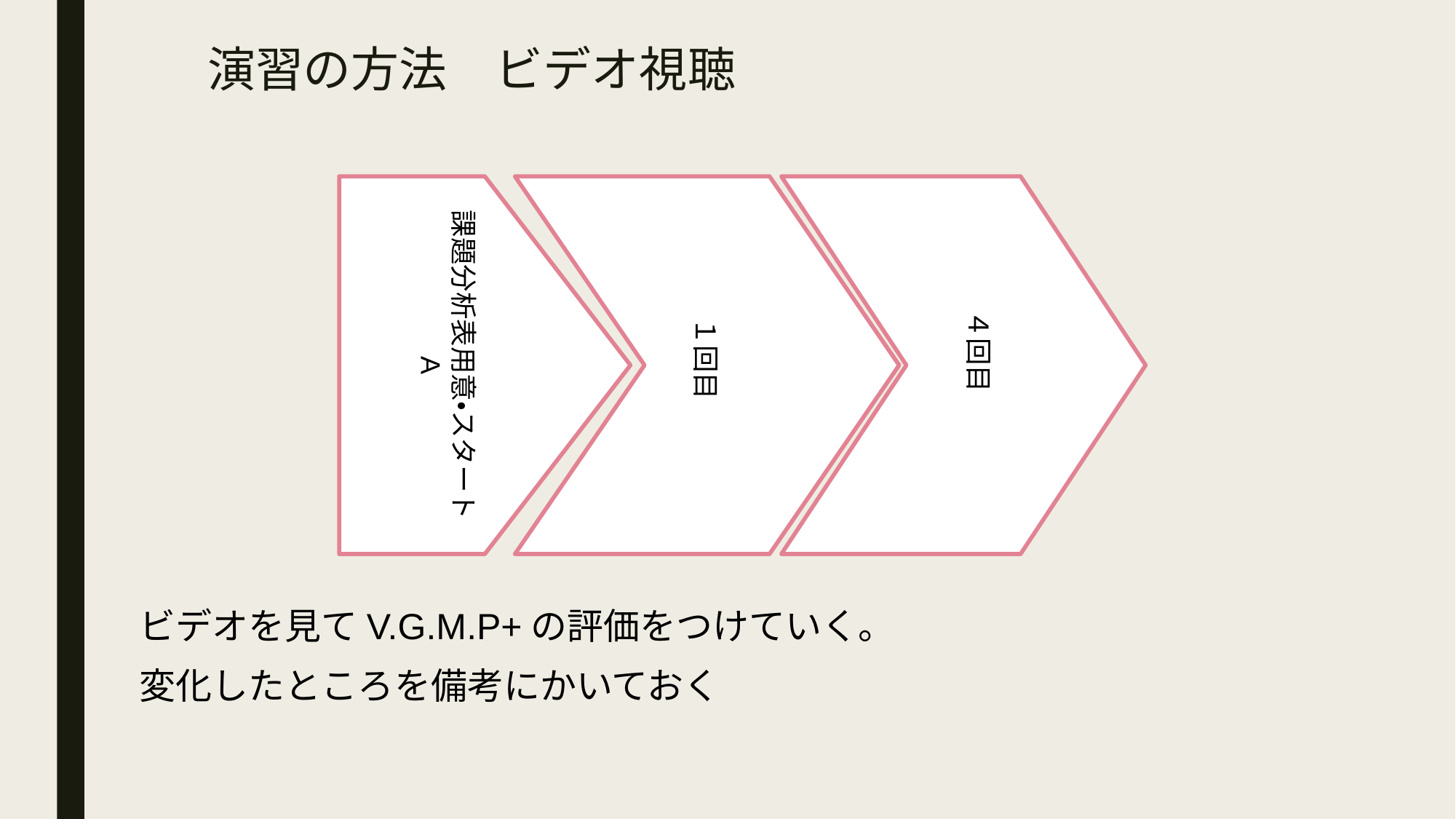

# 演習の方法　ビデオ視聴
課題分析表用意・スタート
A
１回目
４回目

ビデオを見てV.G.M.P+の評価をつけていく。
変化したところを備考にかいておく